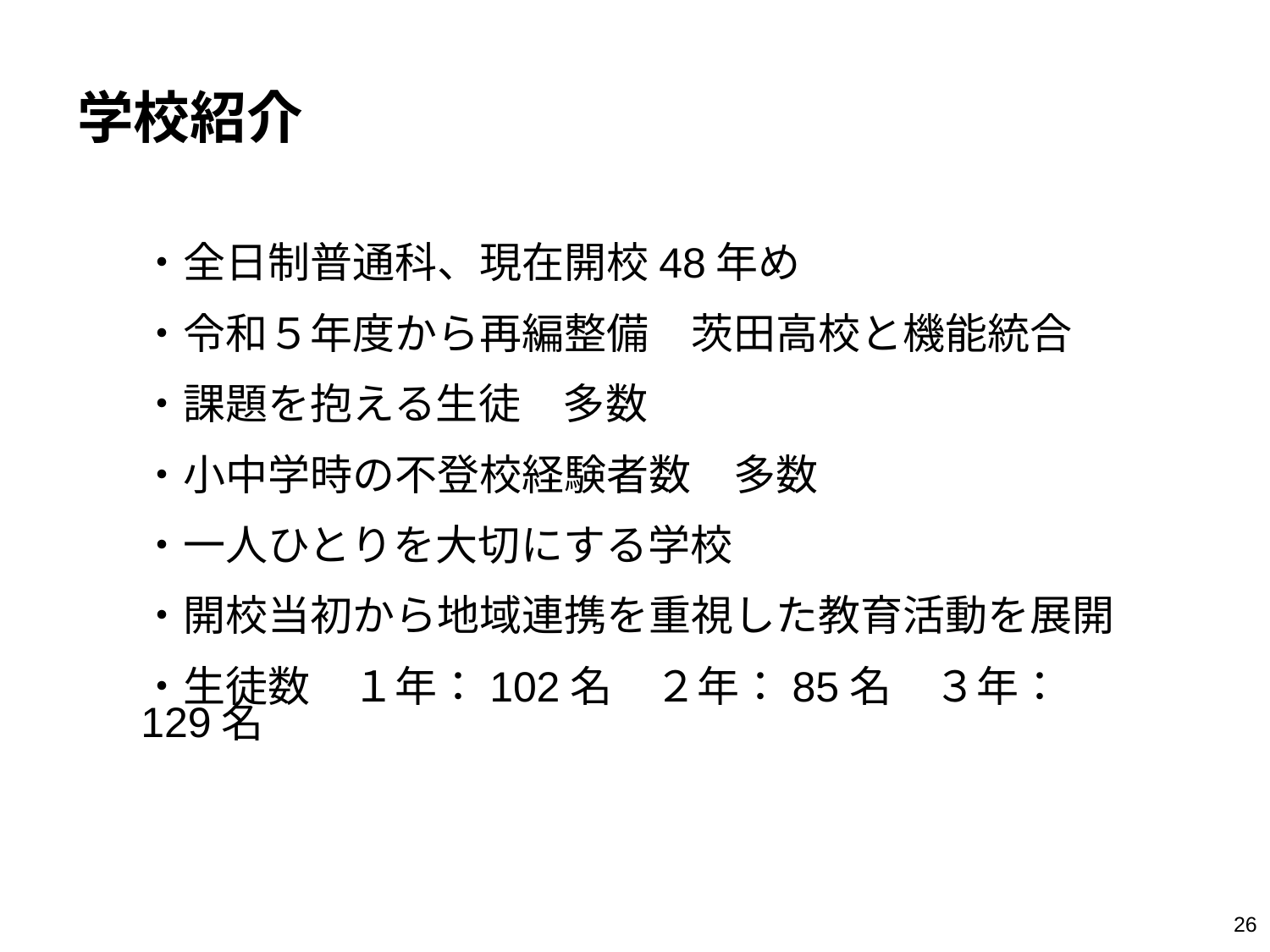

学校紹介
・全日制普通科、現在開校48年め

・令和５年度から再編整備　茨田高校と機能統合

・課題を抱える生徒　多数

・小中学時の不登校経験者数　多数

・一人ひとりを大切にする学校

・開校当初から地域連携を重視した教育活動を展開

・生徒数　１年：102名　２年：85名　３年：129名

26